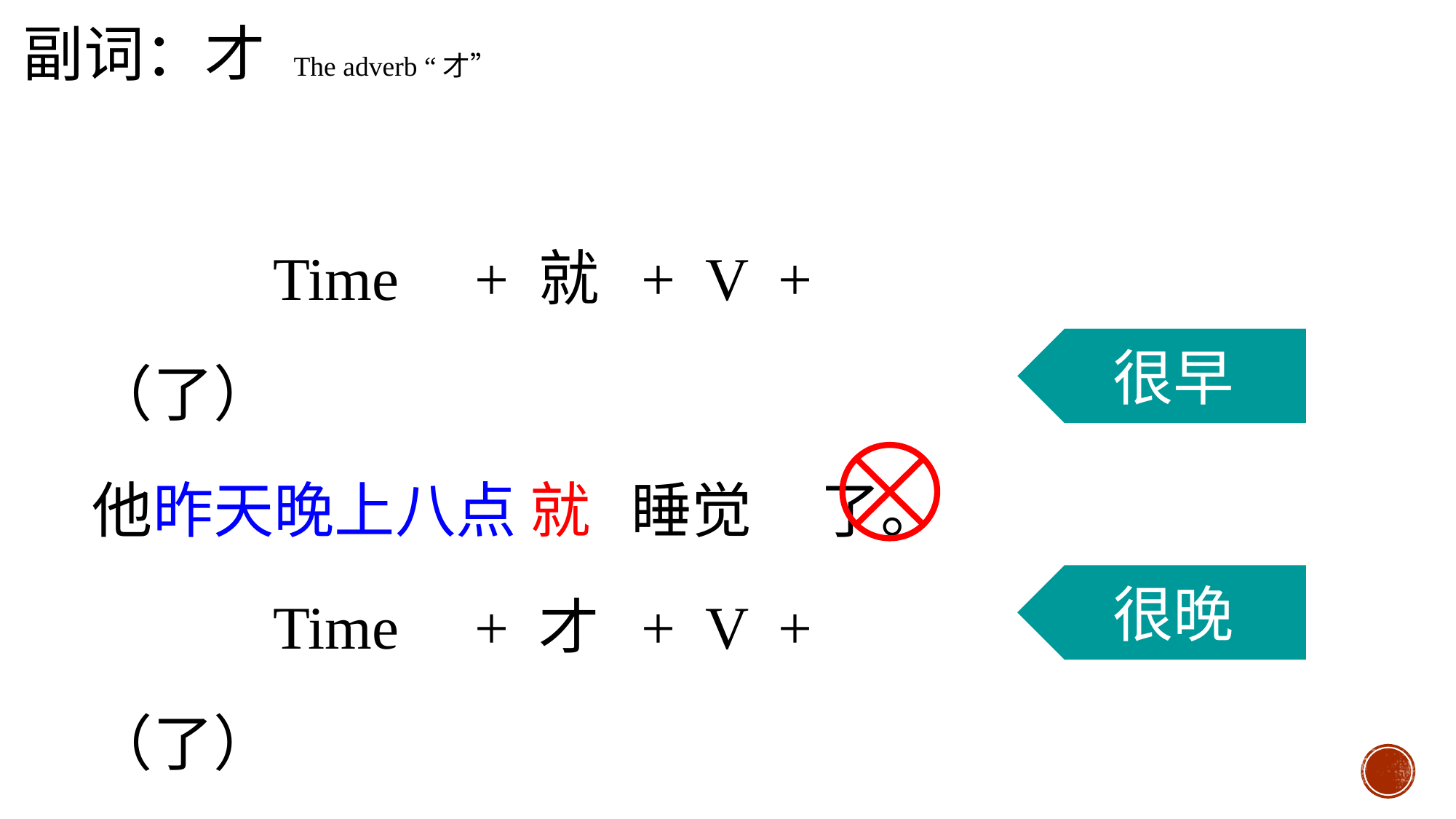

副词：才 The adverb “才”
            Time     + 就  +  V  +（了）
他昨天晚上八点 就   睡觉     了。
            Time     + 才  +  V  + （了）
他昨天晚上两点 才    睡觉。
很早

很晚